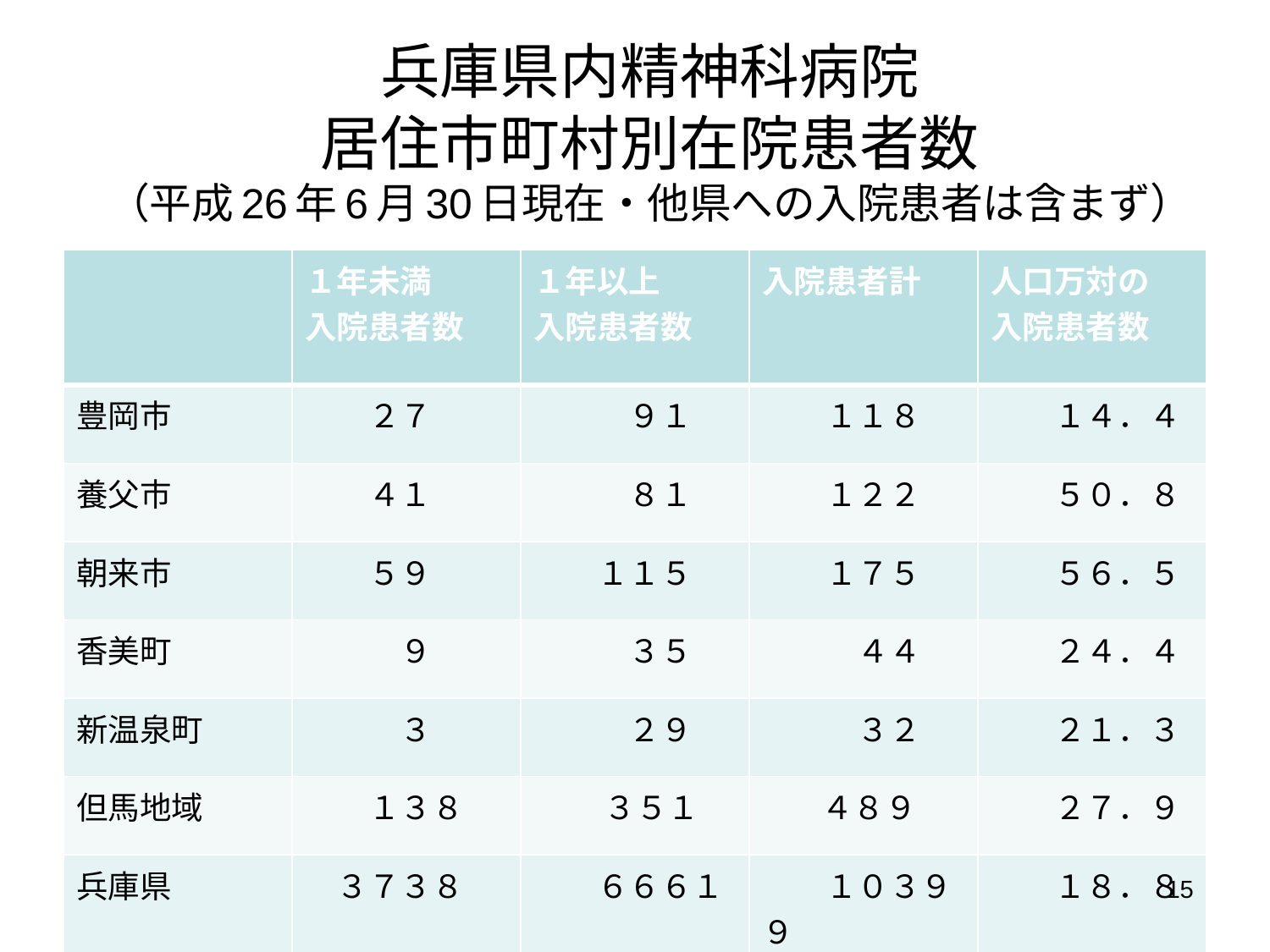

# 兵庫県内精神科病院 居住市町村別在院患者数 （平成26年6月30日現在・他県への入院患者は含まず）
|  | １年未満 入院患者数 | １年以上 入院患者数 | 入院患者計 | 人口万対の 入院患者数 |
| --- | --- | --- | --- | --- |
| 豊岡市 | ２７ | ９１ | １１８ | １４．４ |
| 養父市 | ４１ | ８１ | １２２ | ５０．８ |
| 朝来市 | ５９ | １１５ | １７５ | ５６．５ |
| 香美町 | ９ | ３５ | ４４ | ２４．４ |
| 新温泉町 | ３ | ２９ | ３２ | ２１．３ |
| 但馬地域 | １３８ | ３５１ | ４８９ | ２７．９ |
| 兵庫県 | ３７３８ | ６６６１ | １０３９９ | １８．８ |
15